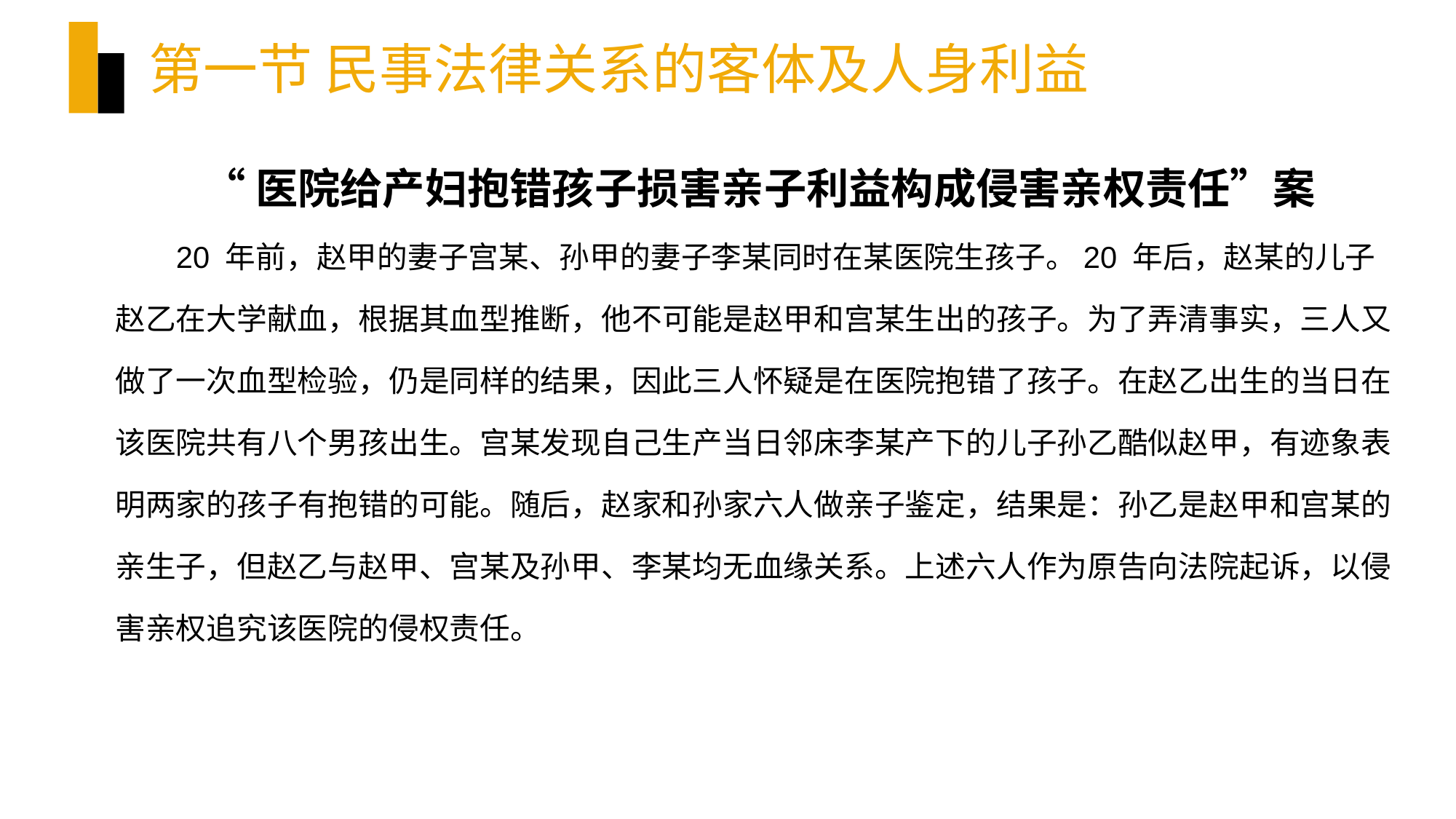

# 第一节 民事法律关系的客体及人身利益
“医院给产妇抱错孩子损害亲子利益构成侵害亲权责任”案
20 年前，赵甲的妻子宫某、孙甲的妻子李某同时在某医院生孩子。20 年后，赵某的儿子赵乙在大学献血，根据其血型推断，他不可能是赵甲和宫某生出的孩子。为了弄清事实，三人又做了一次血型检验，仍是同样的结果，因此三人怀疑是在医院抱错了孩子。在赵乙出生的当日在该医院共有八个男孩出生。宫某发现自己生产当日邻床李某产下的儿子孙乙酷似赵甲，有迹象表明两家的孩子有抱错的可能。随后，赵家和孙家六人做亲子鉴定，结果是：孙乙是赵甲和宫某的亲生子，但赵乙与赵甲、宫某及孙甲、李某均无血缘关系。上述六人作为原告向法院起诉，以侵害亲权追究该医院的侵权责任。